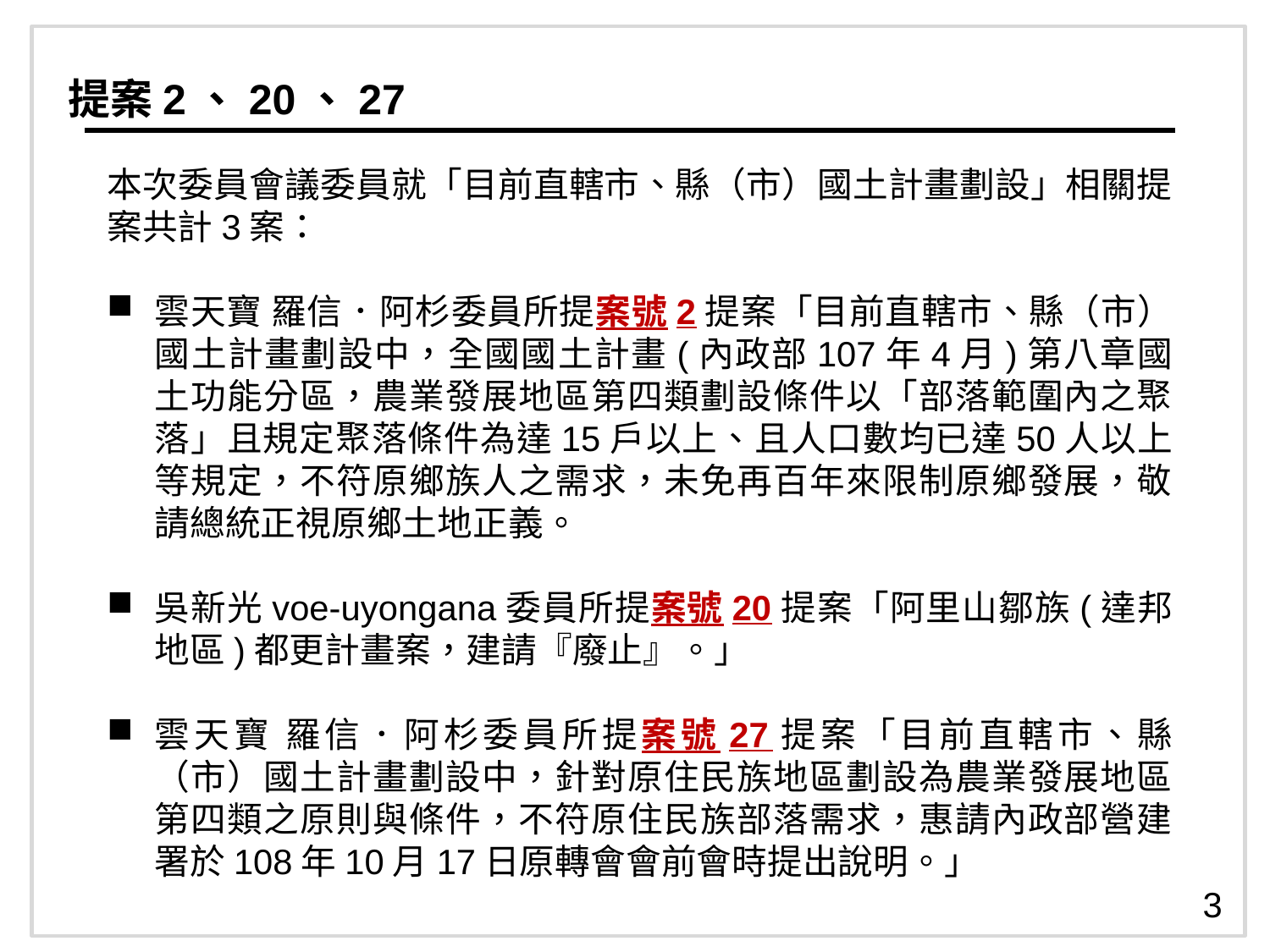

提案2、20、27
本次委員會議委員就「目前直轄市、縣（市）國土計畫劃設」相關提案共計3案：

雲天寶 羅信．阿杉委員所提案號2提案「目前直轄市、縣（市）國土計畫劃設中，全國國土計畫(內政部107年4月)第八章國土功能分區，農業發展地區第四類劃設條件以「部落範圍內之聚落」且規定聚落條件為達15戶以上、且人口數均已達50人以上等規定，不符原鄉族人之需求，未免再百年來限制原鄉發展，敬請總統正視原鄉土地正義。

吳新光voe-uyongana委員所提案號20提案「阿里山鄒族(達邦地區)都更計畫案，建請『廢止』。」

雲天寶 羅信．阿杉委員所提案號27提案「目前直轄市、縣（市）國土計畫劃設中，針對原住民族地區劃設為農業發展地區第四類之原則與條件，不符原住民族部落需求，惠請內政部營建署於108年10月17日原轉會會前會時提出說明。」
3